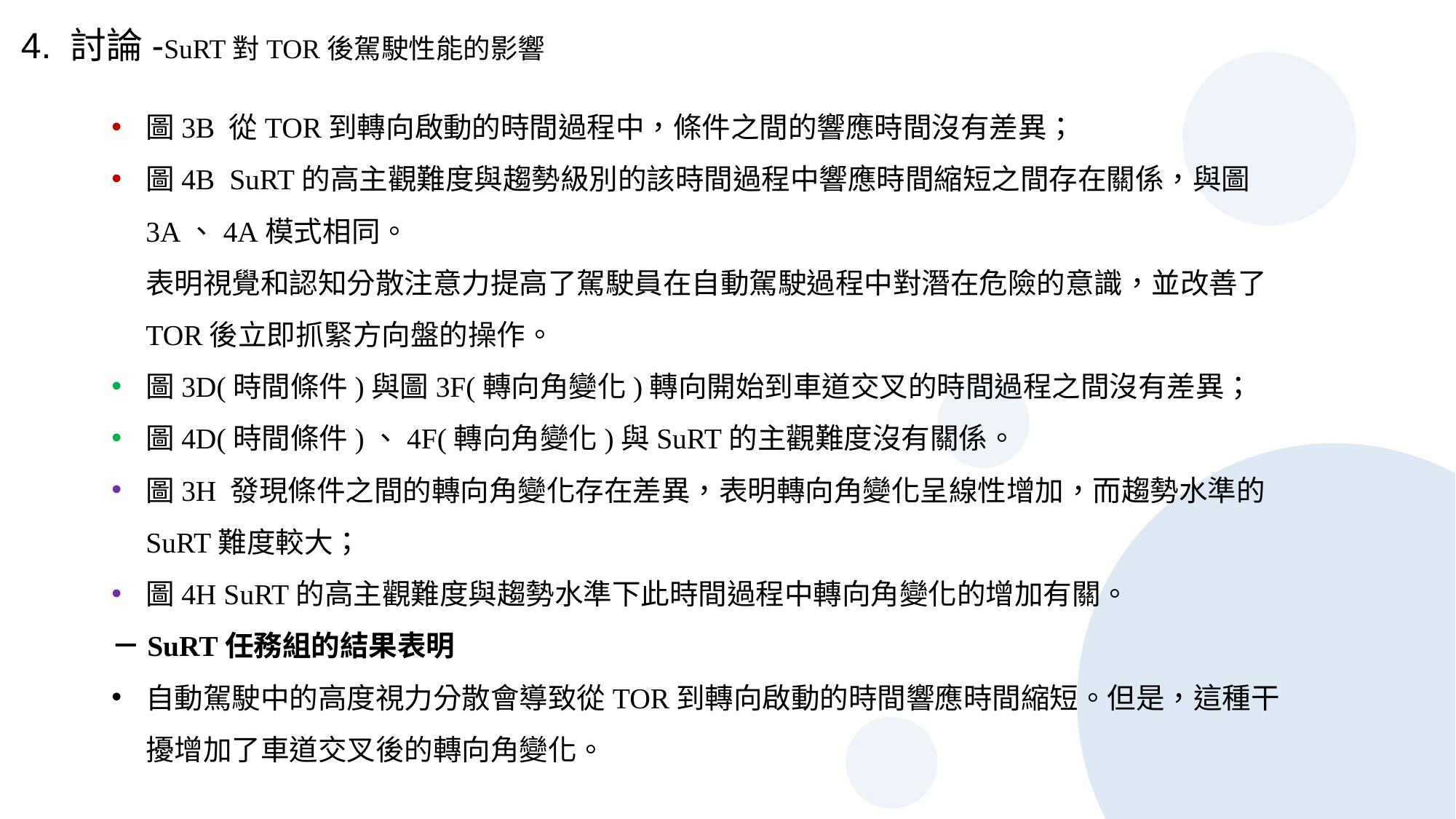

4. 討論-SuRT對TOR後駕駛性能的影響

圖3B 從TOR到轉向啟動的時間過程中，條件之間的響應時間沒有差異；
圖4B  SuRT的高主觀難度與趨勢級別的該時間過程中響應時間縮短之間存在關係，與圖3A、4A模式相同。
表明視覺和認知分散注意力提高了駕駛員在自動駕駛過程中對潛在危險的意識，並改善了TOR後立即抓緊方向盤的操作。
圖3D(時間條件)與圖3F(轉向角變化)轉向開始到車道交叉的時間過程之間沒有差異；
圖4D(時間條件)、4F(轉向角變化)與SuRT的主觀難度沒有關係。
圖3H 發現條件之間的轉向角變化存在差異，表明轉向角變化呈線性增加，而趨勢水準的SuRT難度較大；
圖4H SuRT的高主觀難度與趨勢水準下此時間過程中轉向角變化的增加有關。
－SuRT任務組的結果表明
自動駕駛中的高度視力分散會導致從TOR到轉向啟動的時間響應時間縮短。但是，這種干擾增加了車道交叉後的轉向角變化。